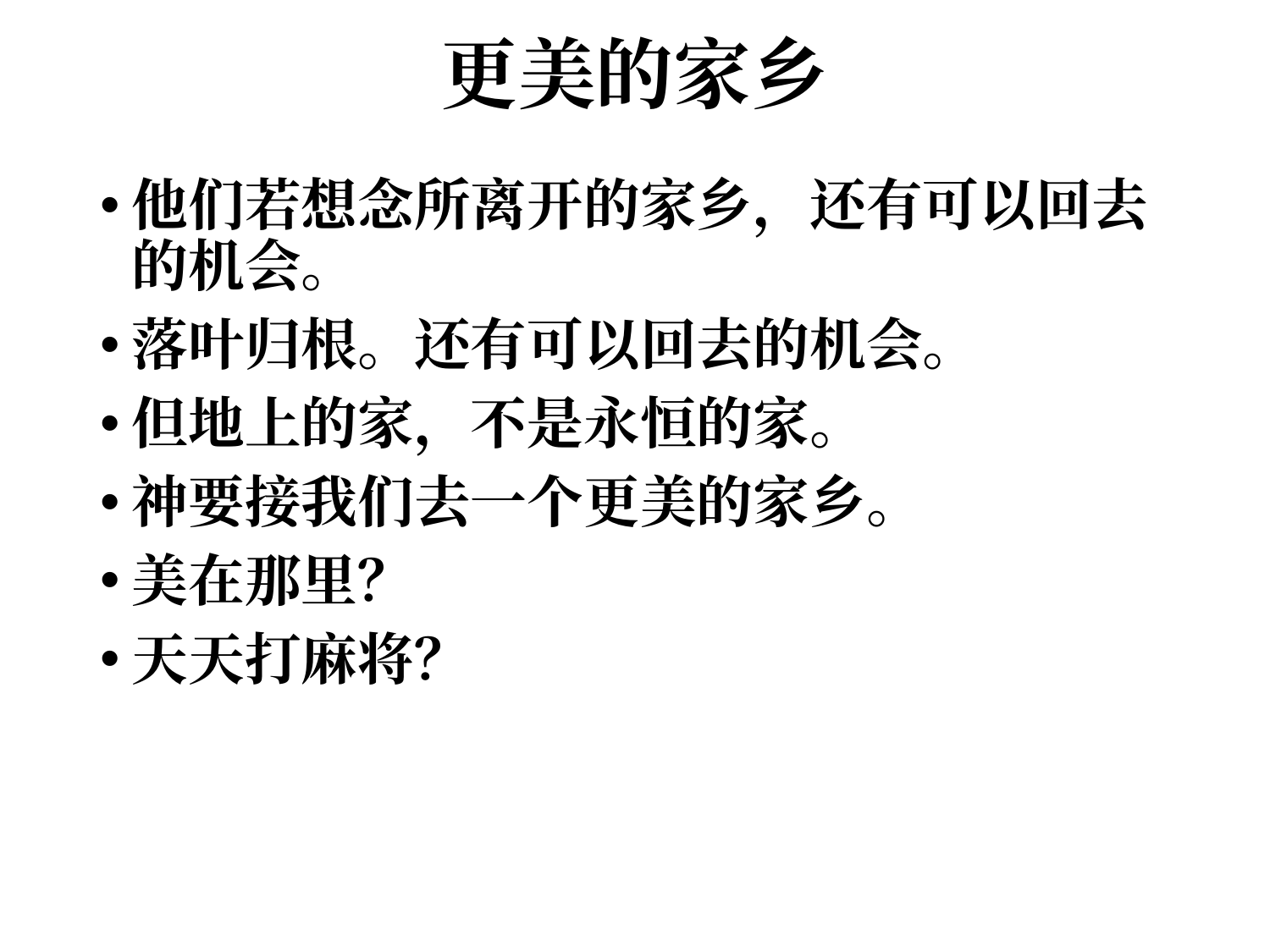

# 更美的家乡
他们若想念所离开的家乡，还有可以回去的机会。
落叶归根。还有可以回去的机会。
但地上的家，不是永恒的家。
神要接我们去一个更美的家乡。
美在那里？
天天打麻将？